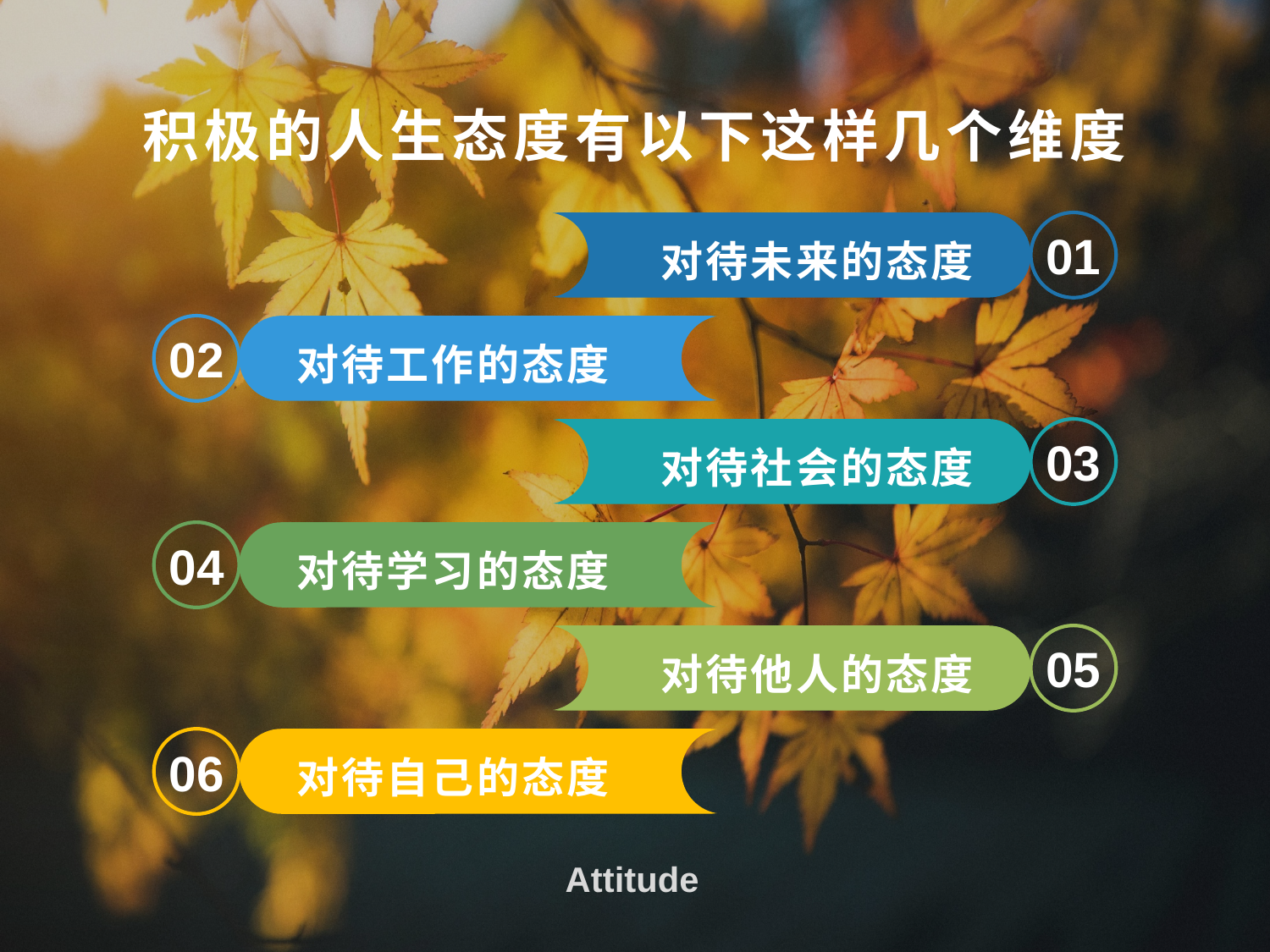

积极的人生态度有以下这样几个维度
01

对待未来的态度
02

对待工作的态度
03

对待社会的态度
04

对待学习的态度
05

对待他人的态度
06

对待自己的态度
Attitude